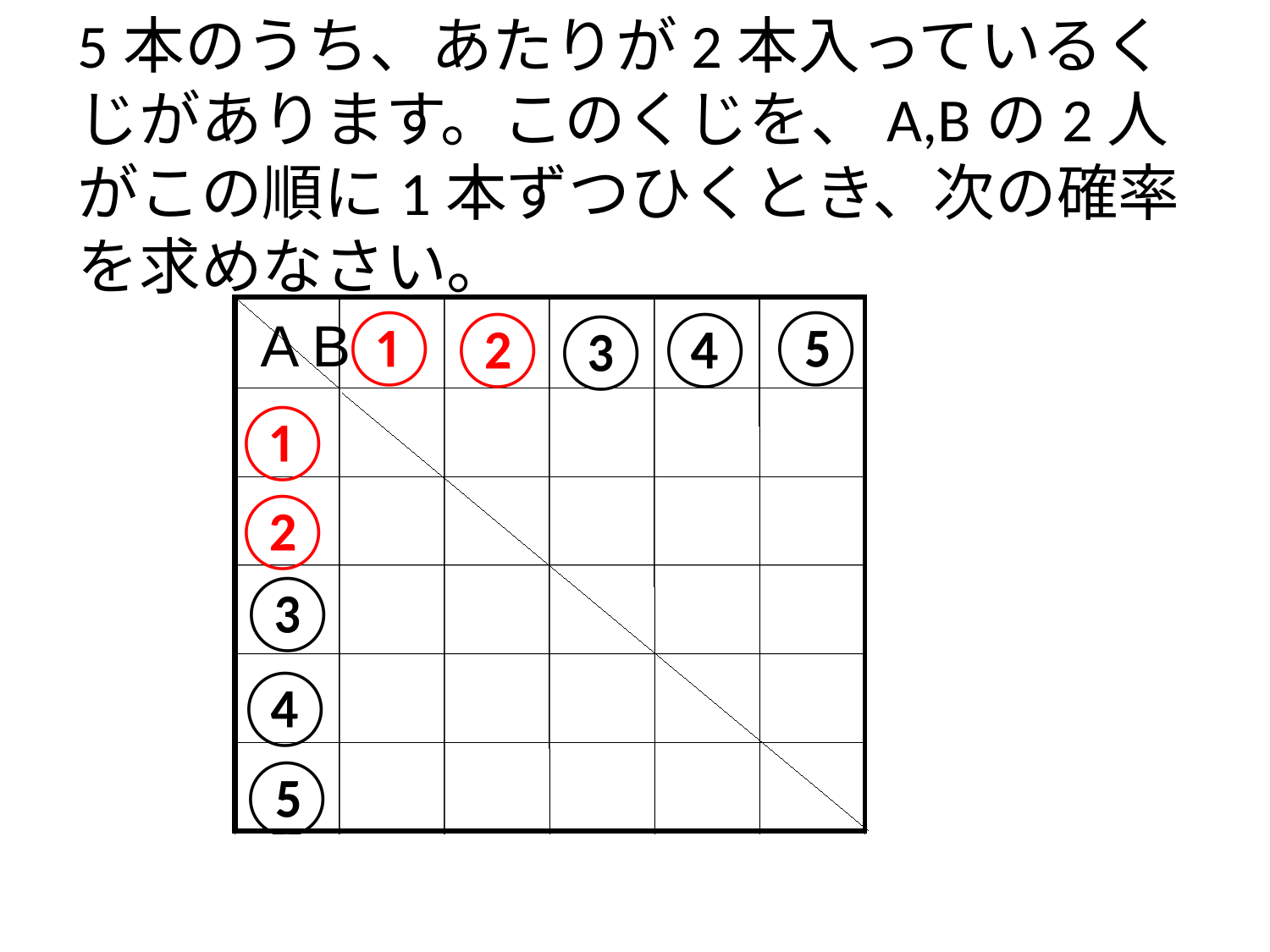

# 5本のうち、あたりが2本入っているくじがあります。このくじを、A,Bの2人がこの順に1本ずつひくとき、次の確率を求めなさい。
⑤
①
②
④
③

A B

①

②
③
④
⑤